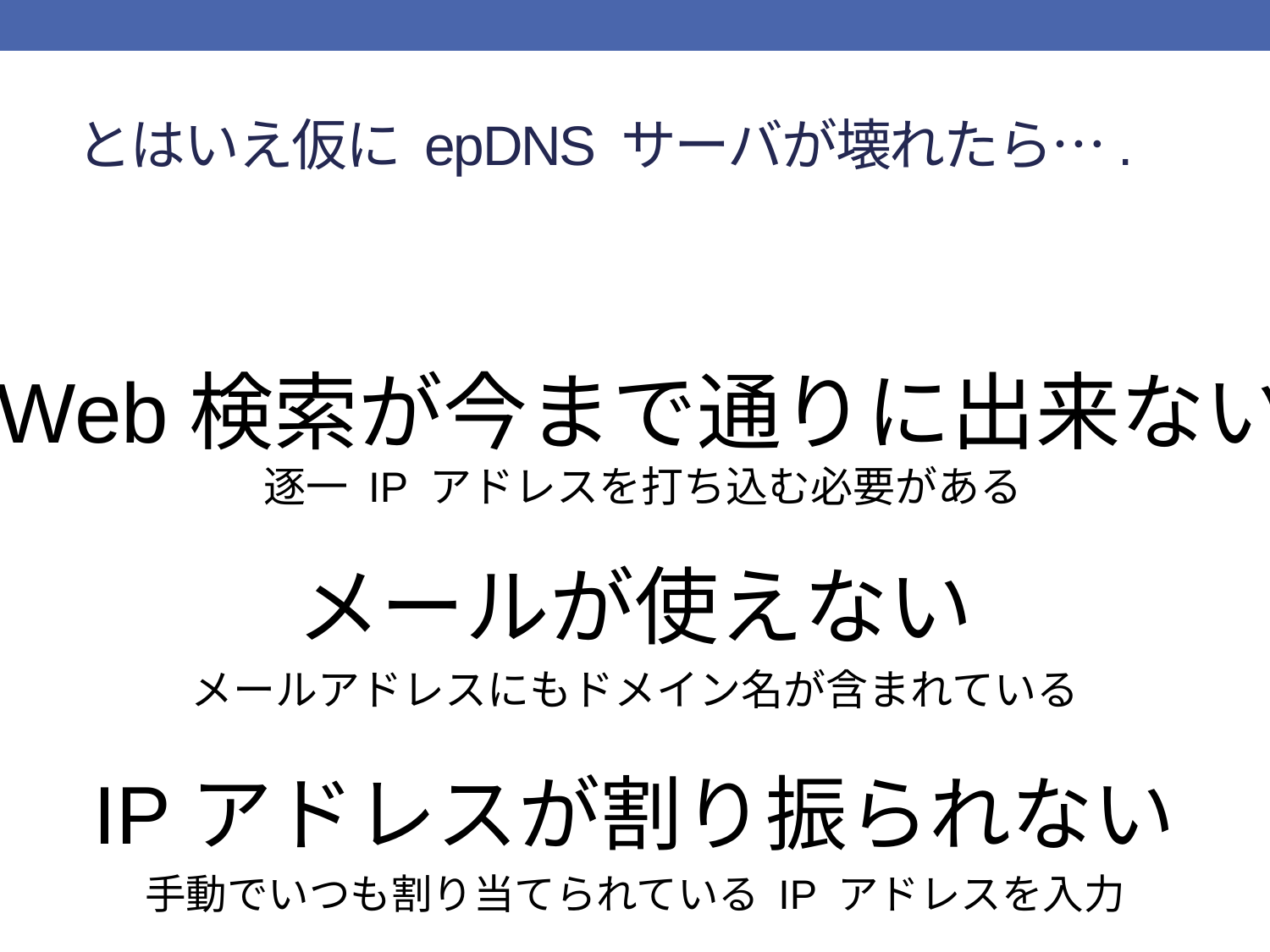

# とはいえ仮に epDNS サーバが壊れたら….

Web検索が今まで通りに出来ない
逐一 IP アドレスを打ち込む必要がある
メールが使えない
メールアドレスにもドメイン名が含まれている

IPアドレスが割り振られない
手動でいつも割り当てられている IP アドレスを入力